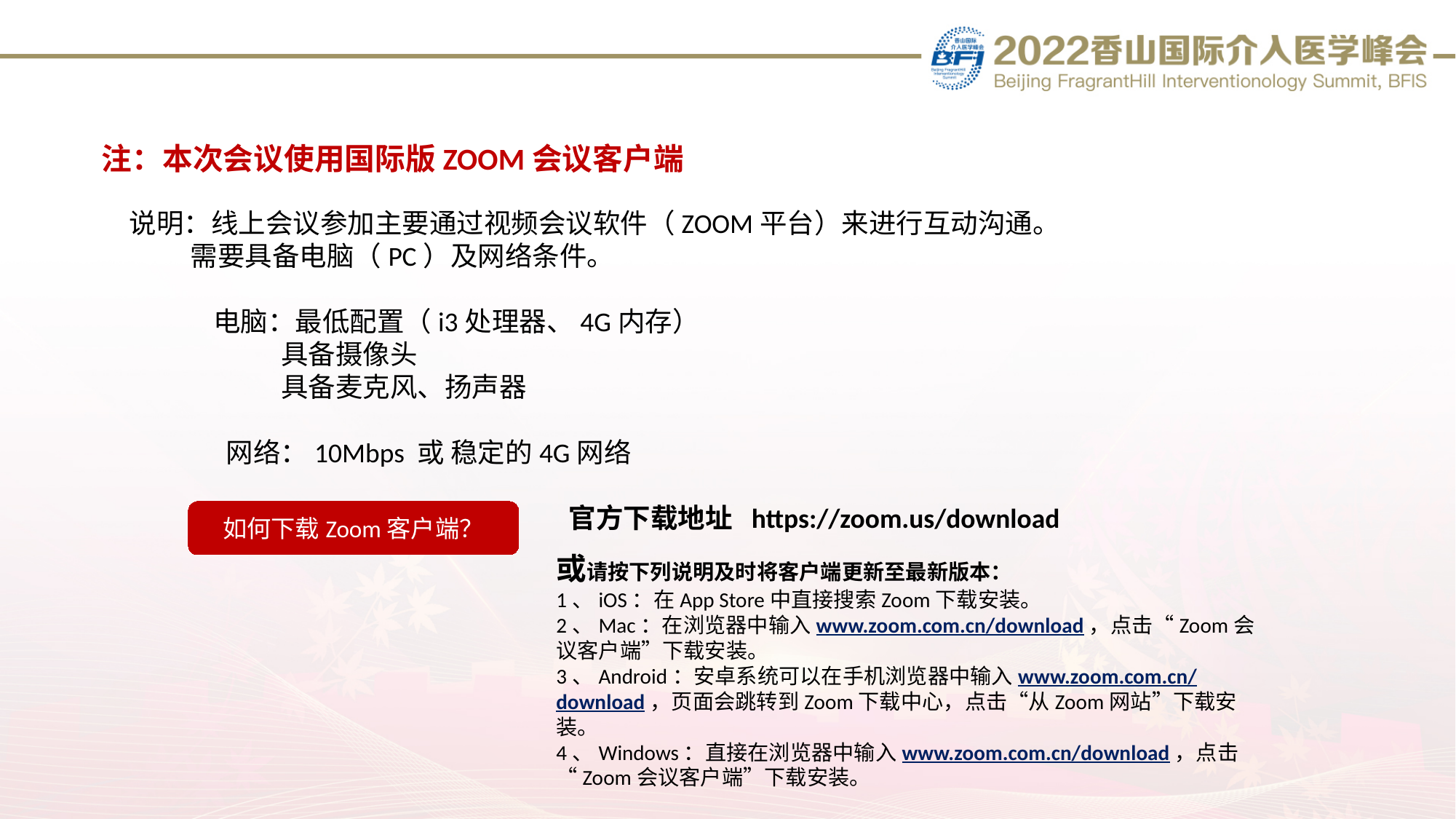

注：本次会议使用国际版ZOOM会议客户端
   说明：线上会议参加主要通过视频会议软件（ZOOM平台）来进行互动沟通。
              需要具备电脑（PC）及网络条件。
	电脑：最低配置（i3处理器、4G内存）
	           具备摄像头
	           具备麦克风、扬声器

	 网络：10Mbps 或 稳定的4G网络
官方下载地址  https://zoom.us/download
如何下载Zoom客户端？
或请按下列说明及时将客户端更新至最新版本：
1、iOS：在App Store中直接搜索Zoom下载安装。
2、Mac：在浏览器中输入www.zoom.com.cn/download，点击“Zoom会议客户端”下载安装。
3、Android：安卓系统可以在手机浏览器中输入www.zoom.com.cn/download，页面会跳转到Zoom下载中心，点击“从Zoom网站”下载安装。
4、Windows：直接在浏览器中输入www.zoom.com.cn/download，点击“Zoom会议客户端”下载安装。